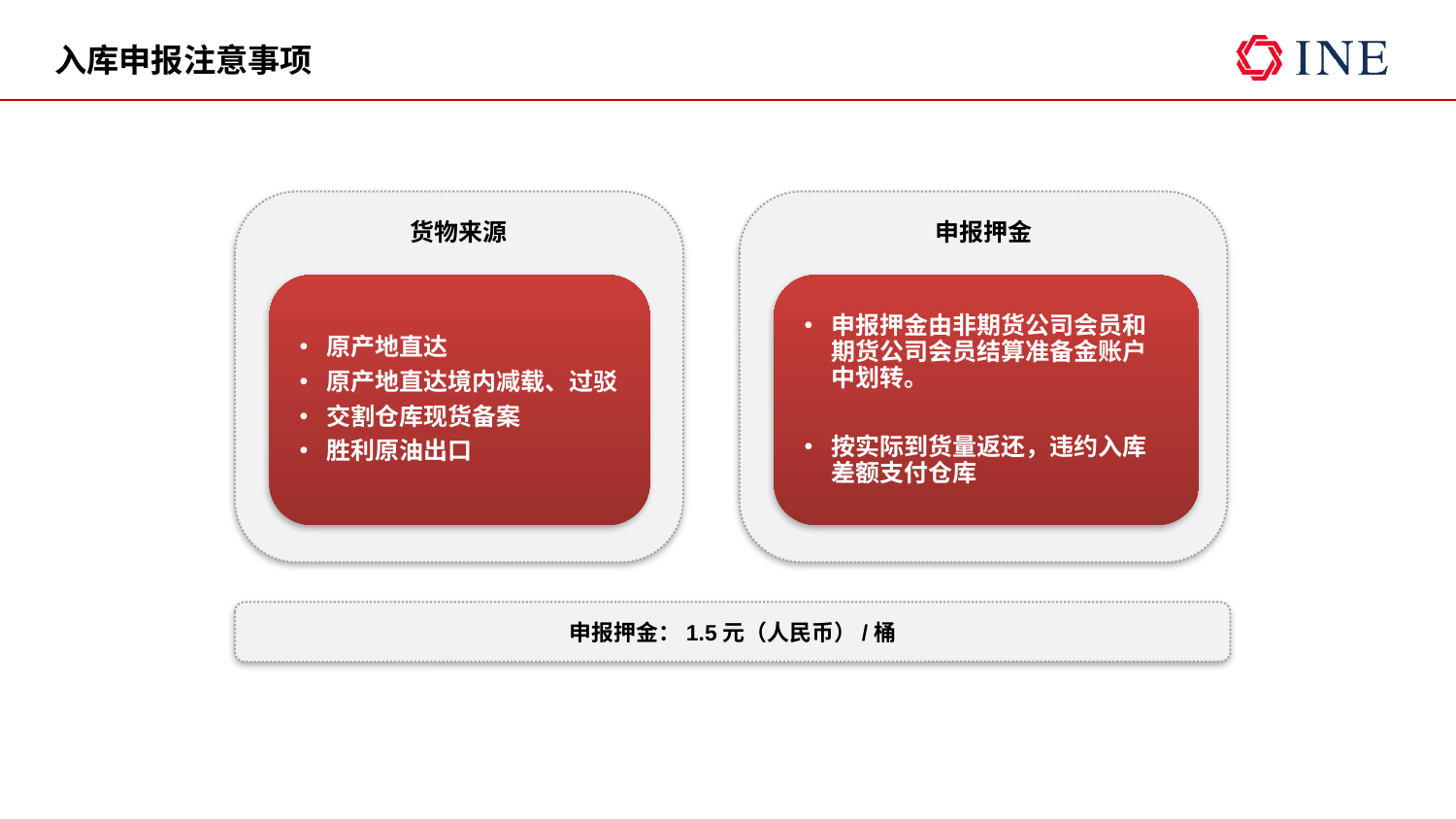

# 入库申报注意事项
申报押金
货物来源
申报押金由非期货公司会员和期货公司会员结算准备金账户中划转。

按实际到货量返还，违约入库差额支付仓库
原产地直达
原产地直达境内减载、过驳
交割仓库现货备案
胜利原油出口
申报押金：1.5元（人民币）/桶